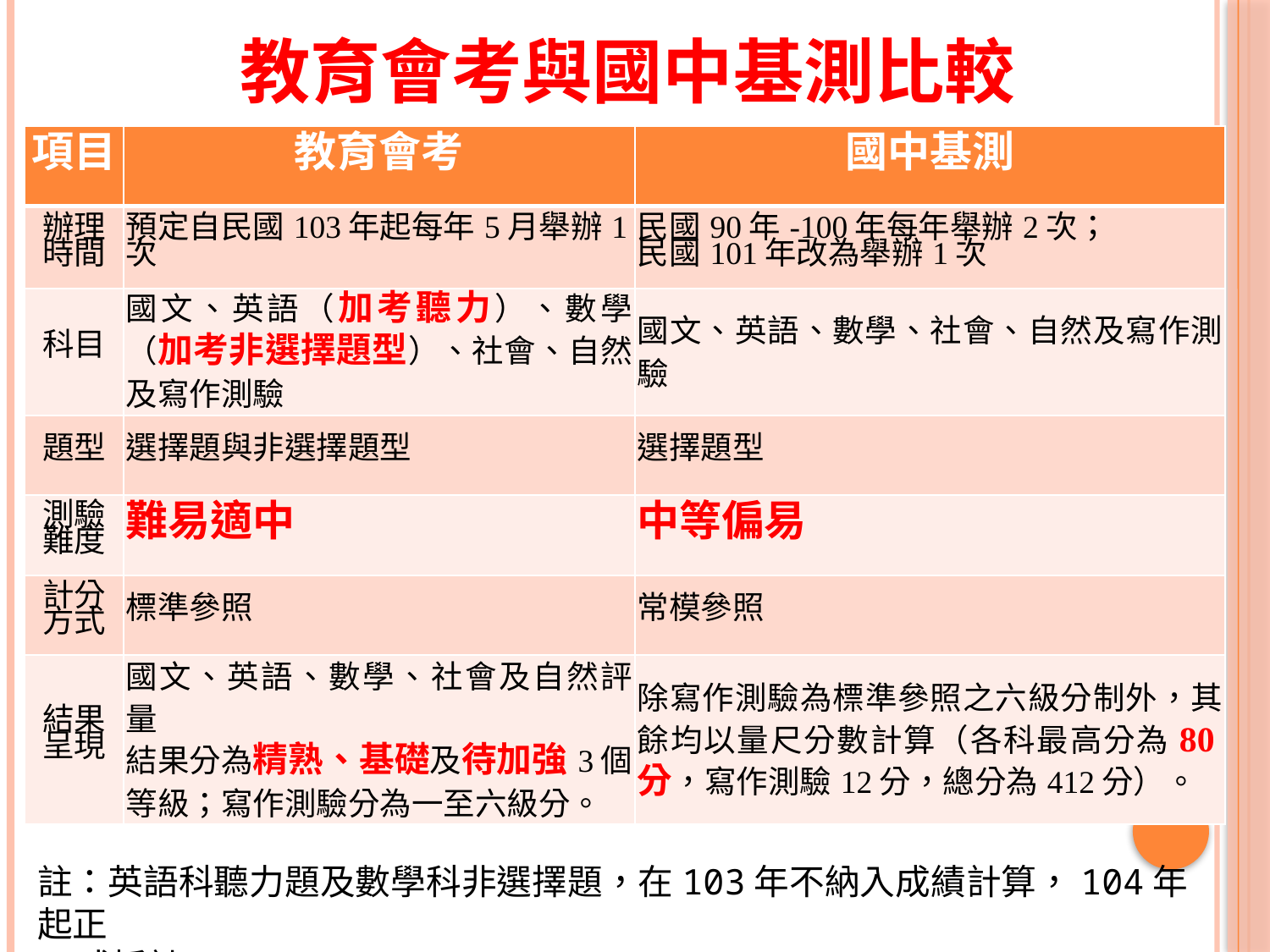

# 教育會考與國中基測比較
| 項目 | 教育會考 | 國中基測 |
| --- | --- | --- |
| 辦理時間 | 預定自民國103年起每年5月舉辦1次 | 民國90年-100年每年舉辦2次； 民國101年改為舉辦1次 |
| 科目 | 國文、英語（加考聽力）、數學（加考非選擇題型）、社會、自然及寫作測驗 | 國文、英語、數學、社會、自然及寫作測驗 |
| 題型 | 選擇題與非選擇題型 | 選擇題型 |
| 測驗難度 | 難易適中 | 中等偏易 |
| 計分方式 | 標準參照 | 常模參照 |
| 結果呈現 | 國文、英語、數學、社會及自然評量 結果分為精熟、基礎及待加強3個等級；寫作測驗分為一至六級分。 | 除寫作測驗為標準參照之六級分制外，其餘均以量尺分數計算（各科最高分為80分，寫作測驗12分，總分為412分）。 |
註：英語科聽力題及數學科非選擇題，在103年不納入成績計算，104年起正
    式採計。